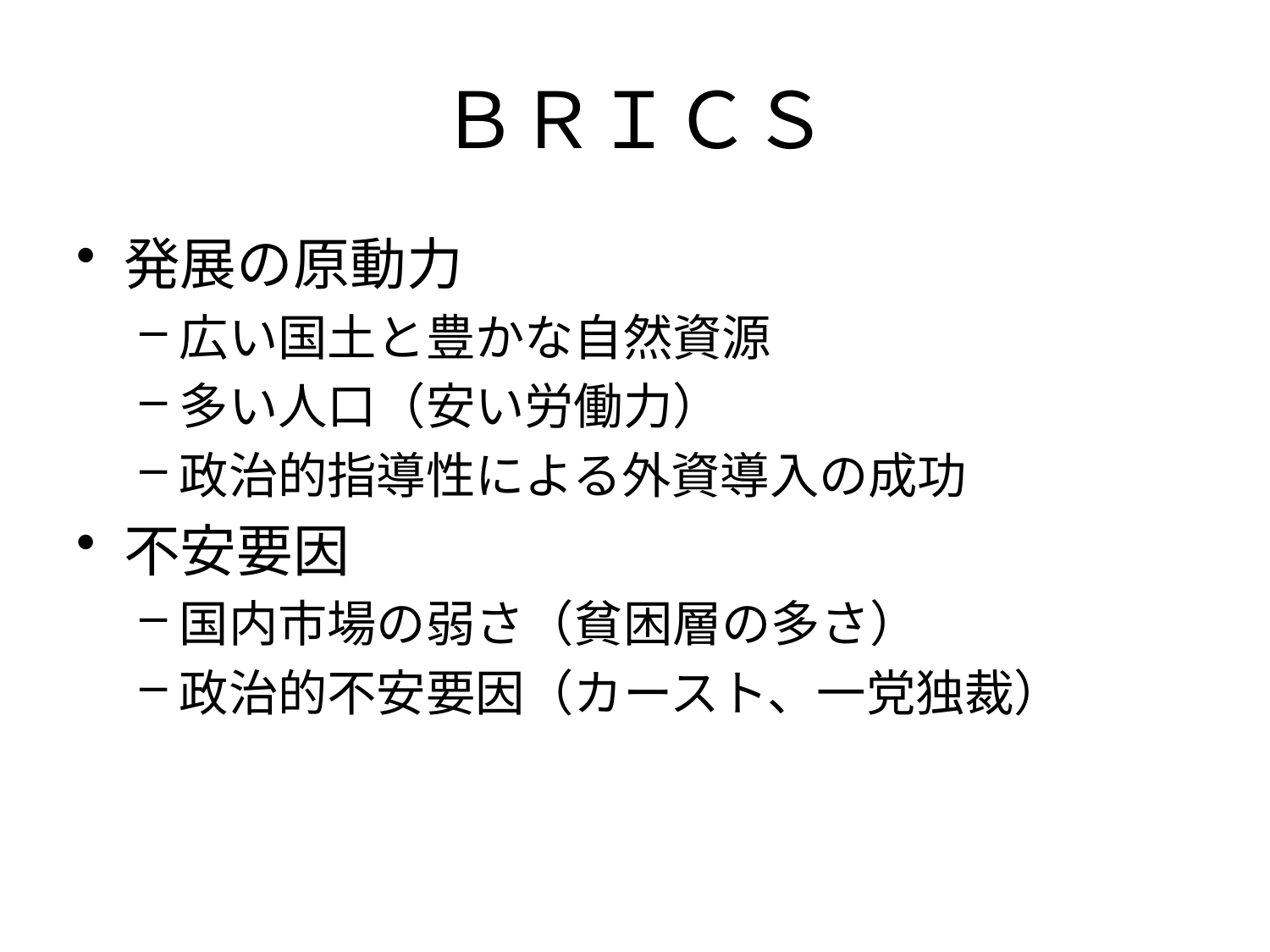

# ＢＲＩＣＳ
発展の原動力
広い国土と豊かな自然資源
多い人口（安い労働力）
政治的指導性による外資導入の成功
不安要因
国内市場の弱さ（貧困層の多さ）
政治的不安要因（カースト、一党独裁）